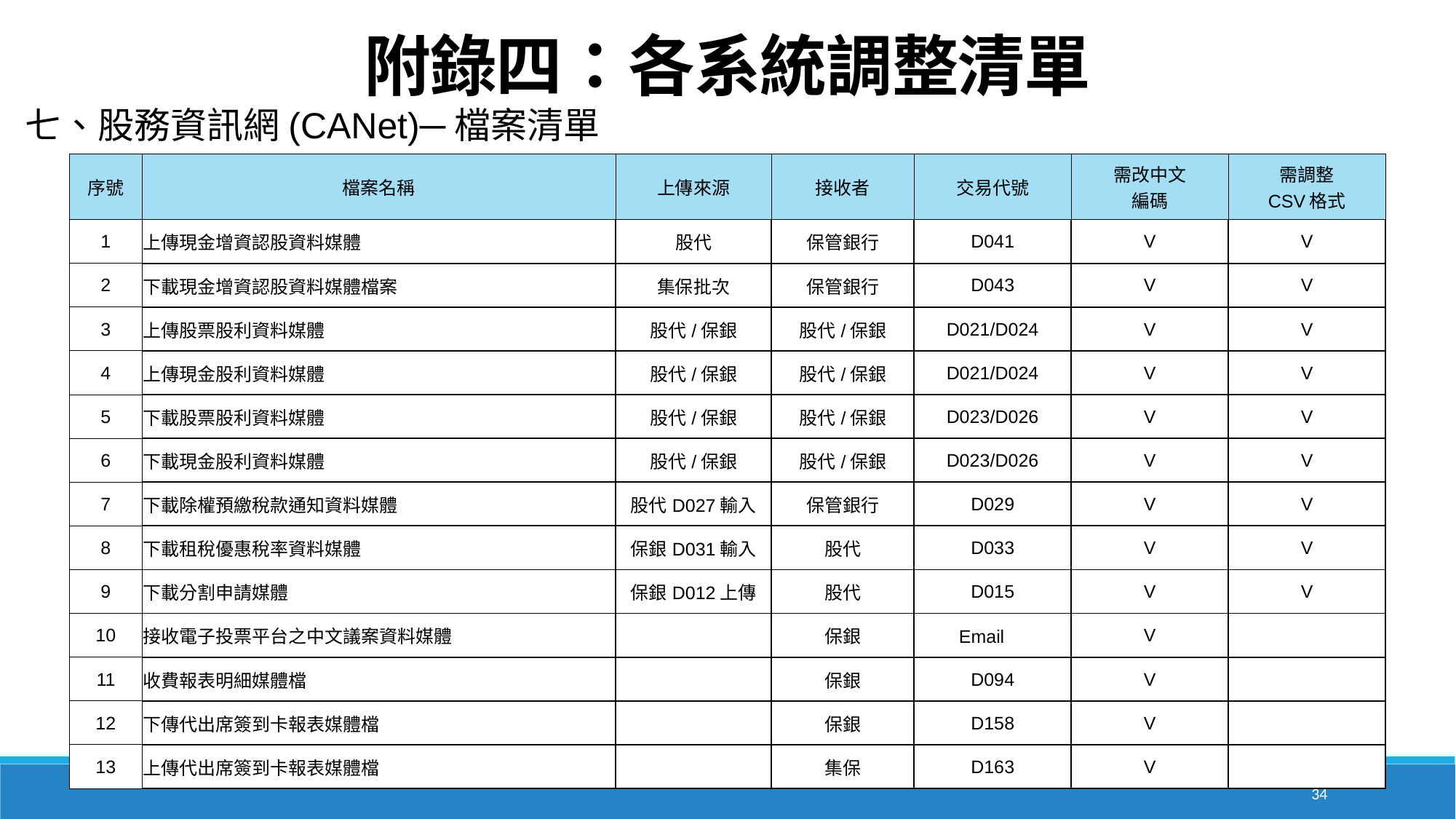

附錄四：各系統調整清單
七、股務資訊網(CANet)─檔案清單
| 序號 | 檔案名稱 | 上傳來源 | 接收者 | 交易代號 | 需改中文 編碼 | 需調整 CSV格式 |
| --- | --- | --- | --- | --- | --- | --- |
| 1 | 上傳現金增資認股資料媒體 | 股代 | 保管銀行 | D041 | V | V |
| 2 | 下載現金增資認股資料媒體檔案 | 集保批次 | 保管銀行 | D043 | V | V |
| 3 | 上傳股票股利資料媒體 | 股代/保銀 | 股代/保銀 | D021/D024 | V | V |
| 4 | 上傳現金股利資料媒體 | 股代/保銀 | 股代/保銀 | D021/D024 | V | V |
| 5 | 下載股票股利資料媒體 | 股代/保銀 | 股代/保銀 | D023/D026 | V | V |
| 6 | 下載現金股利資料媒體 | 股代/保銀 | 股代/保銀 | D023/D026 | V | V |
| 7 | 下載除權預繳稅款通知資料媒體 | 股代D027輸入 | 保管銀行 | D029 | V | V |
| 8 | 下載租稅優惠稅率資料媒體 | 保銀D031輸入 | 股代 | D033 | V | V |
| 9 | 下載分割申請媒體 | 保銀D012上傳 | 股代 | D015 | V | V |
| 10 | 接收電子投票平台之中文議案資料媒體 |  | 保銀 | Email | V |  |
| 11 | 收費報表明細媒體檔 |  | 保銀 | D094 | V |  |
| 12 | 下傳代出席簽到卡報表媒體檔 |  | 保銀 | D158 | V |  |
| 13 | 上傳代出席簽到卡報表媒體檔 |  | 集保 | D163 | V |  |
34